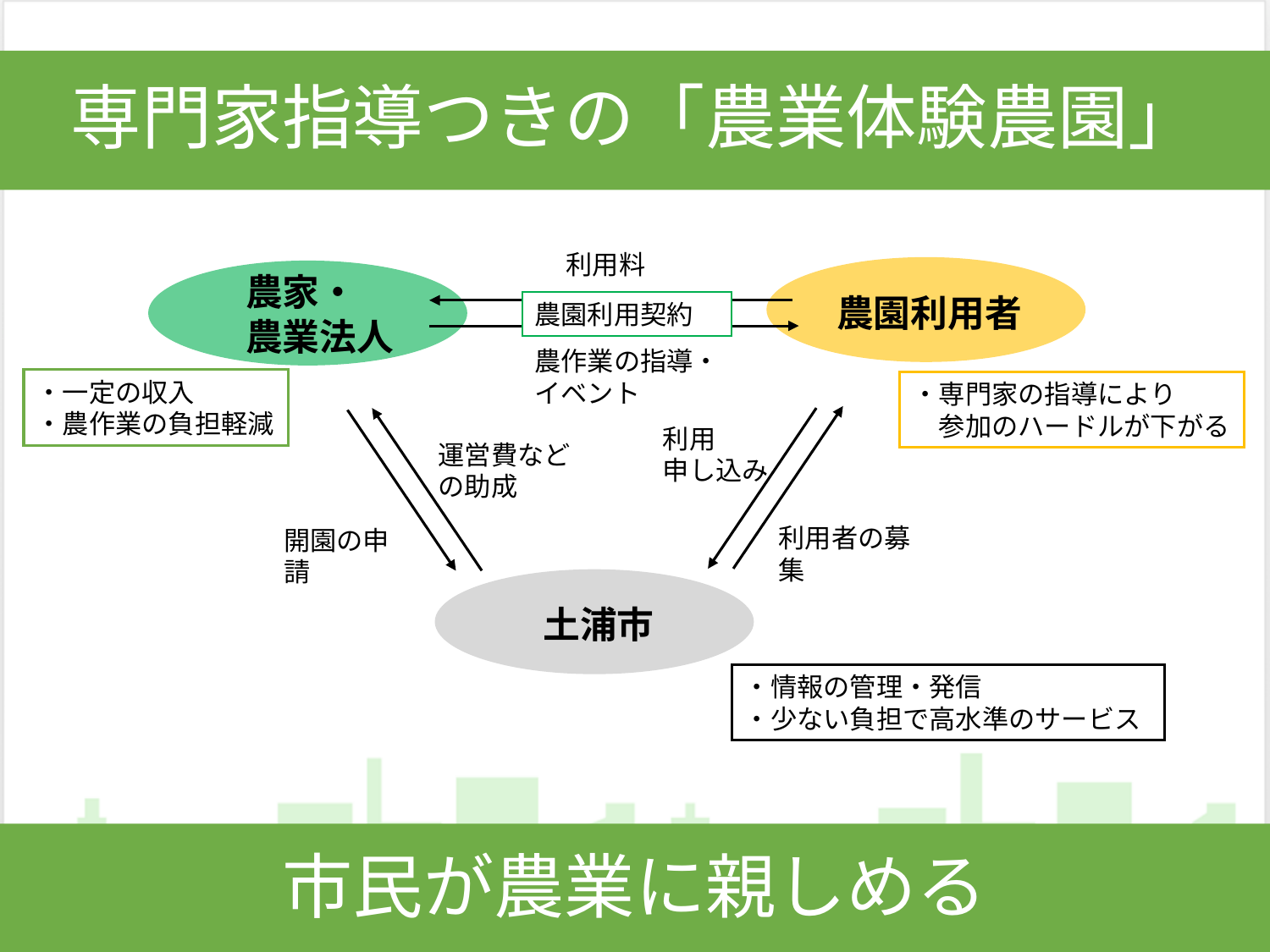

# 専門家指導つきの「農業体験農園」
利用料

農家・
農業法人
農園利用者
農園利用契約
農作業の指導・
イベント
・一定の収入
・農作業の負担軽減
・専門家の指導により
　参加のハードルが下がる
利用
申し込み
運営費など
の助成
利用者の募集
開園の申請

土浦市
・情報の管理・発信
・少ない負担で高水準のサービス
市民が農業に親しめる